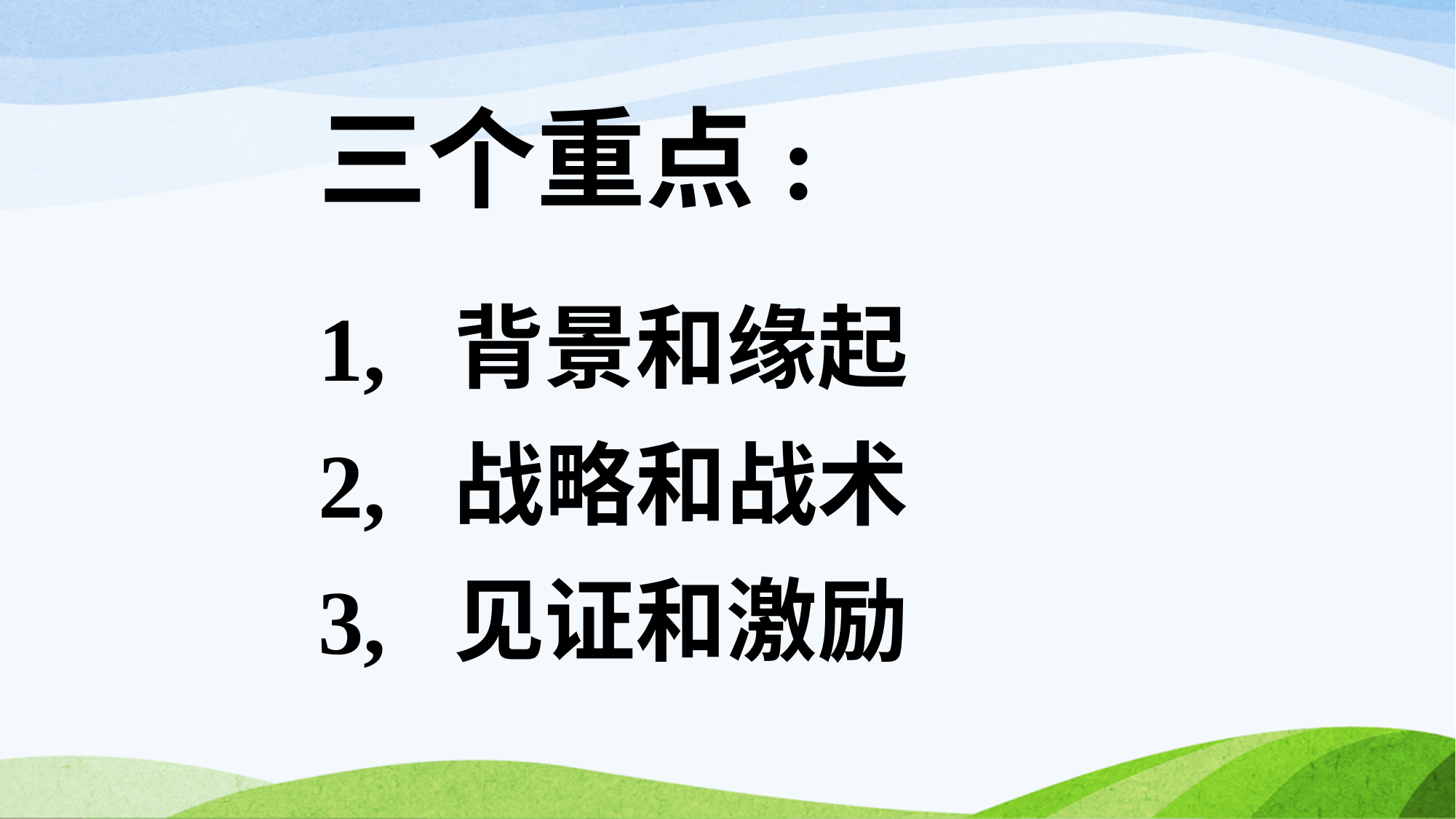

三个重点:

1,  背景和缘起
2,  战略和战术
3,  见证和激励